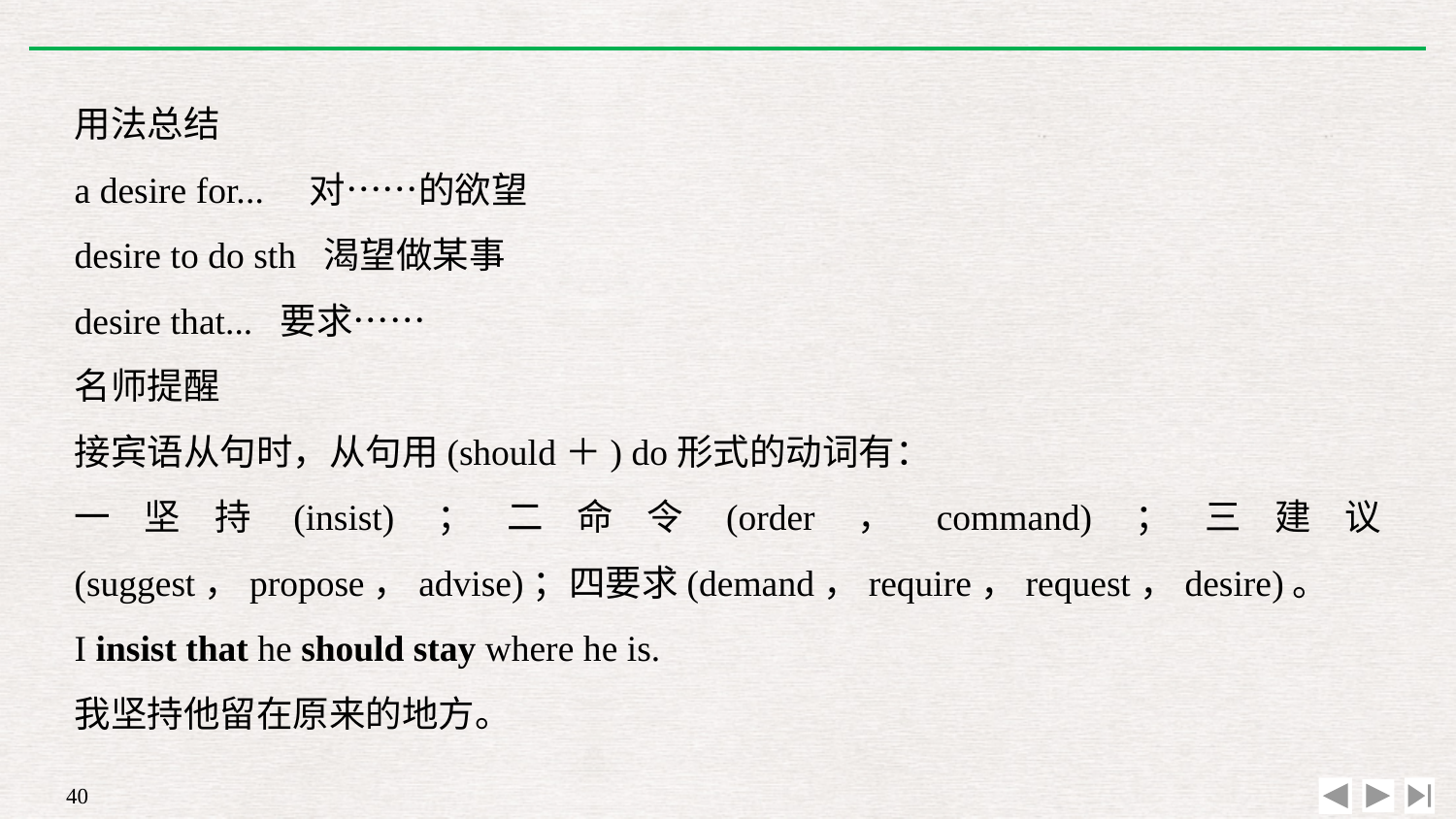

用法总结
a desire for...　对……的欲望
desire to do sth  渴望做某事
desire that...  要求……
名师提醒
接宾语从句时，从句用(should＋) do形式的动词有：
一坚持(insist)；二命令(order，command)；三建议(suggest，propose，advise)；四要求(demand，require，request，desire)。
I insist that he should stay where he is.
我坚持他留在原来的地方。